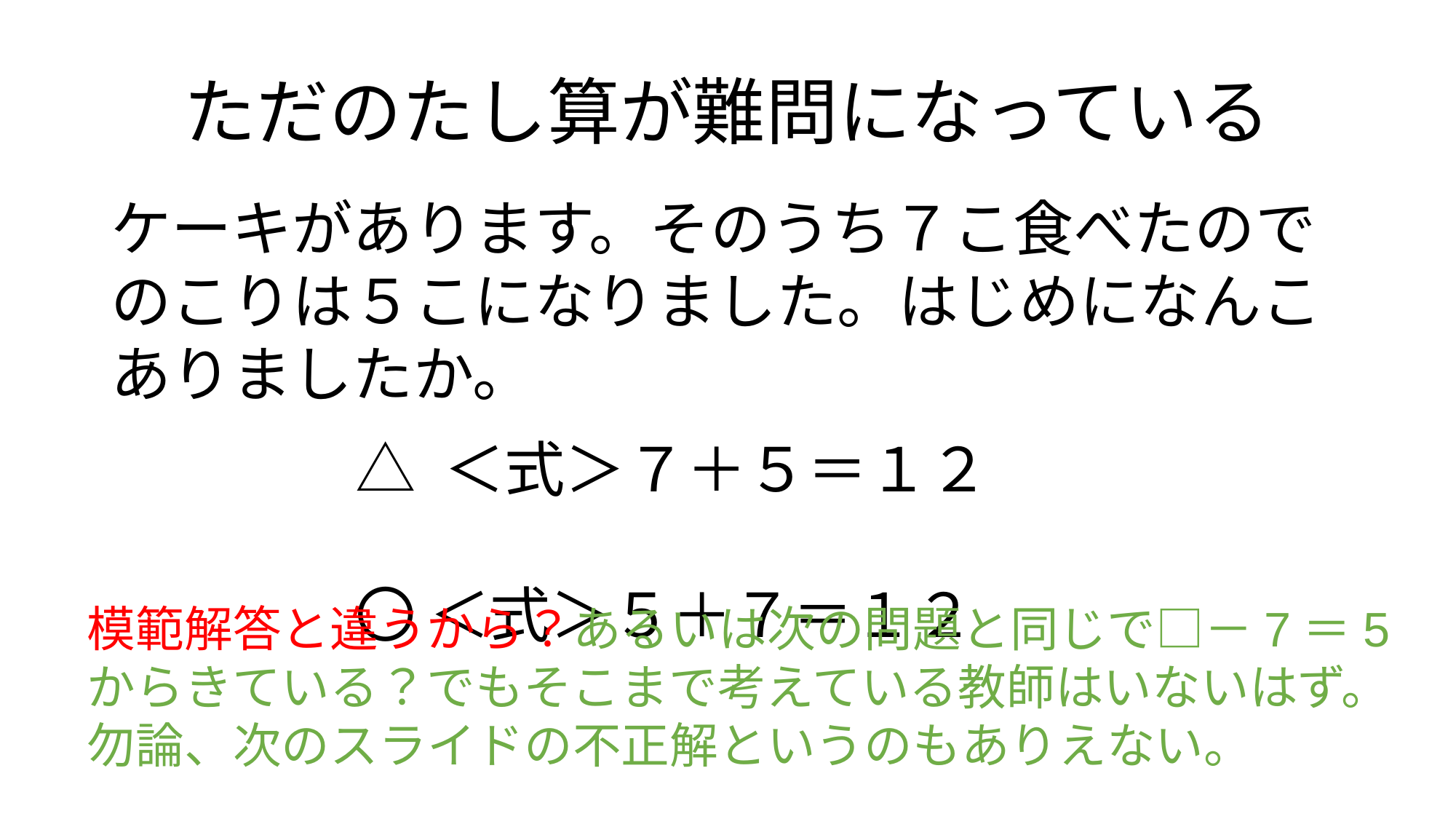

# ただのたし算が難問になっている
ケーキがあります。そのうち７こ食べたのでのこりは５こになりました。はじめになんこありましたか。
△ ＜式＞７＋５＝１２
〇 ＜式＞５＋７＝１２
模範解答と違うから？あるいは次の問題と同じで□－7＝5からきている？でもそこまで考えている教師はいないはず。勿論、次のスライドの不正解というのもありえない。